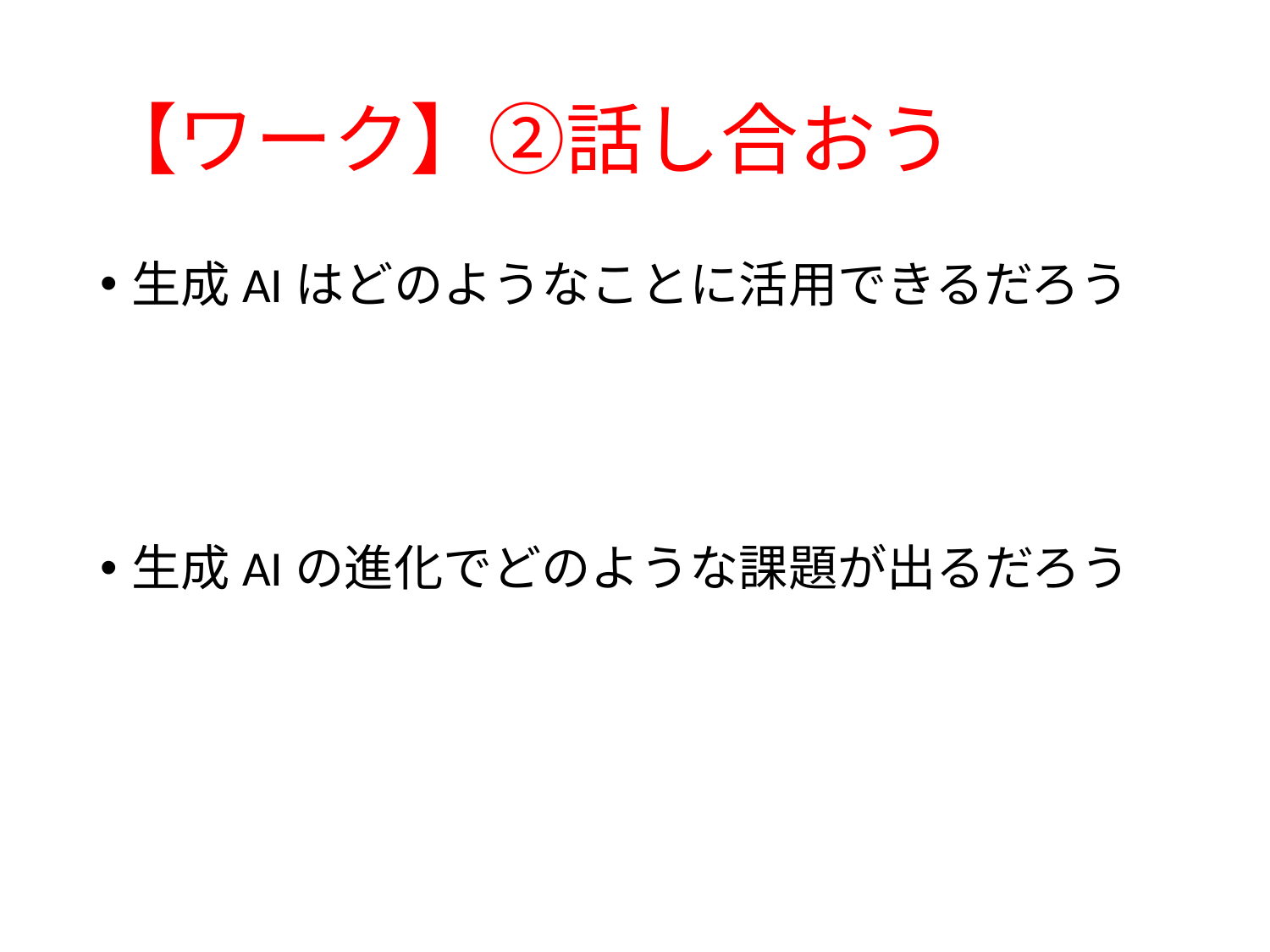

# 【ワーク】②話し合おう
生成AIはどのようなことに活用できるだろう

生成AIの進化でどのような課題が出るだろう